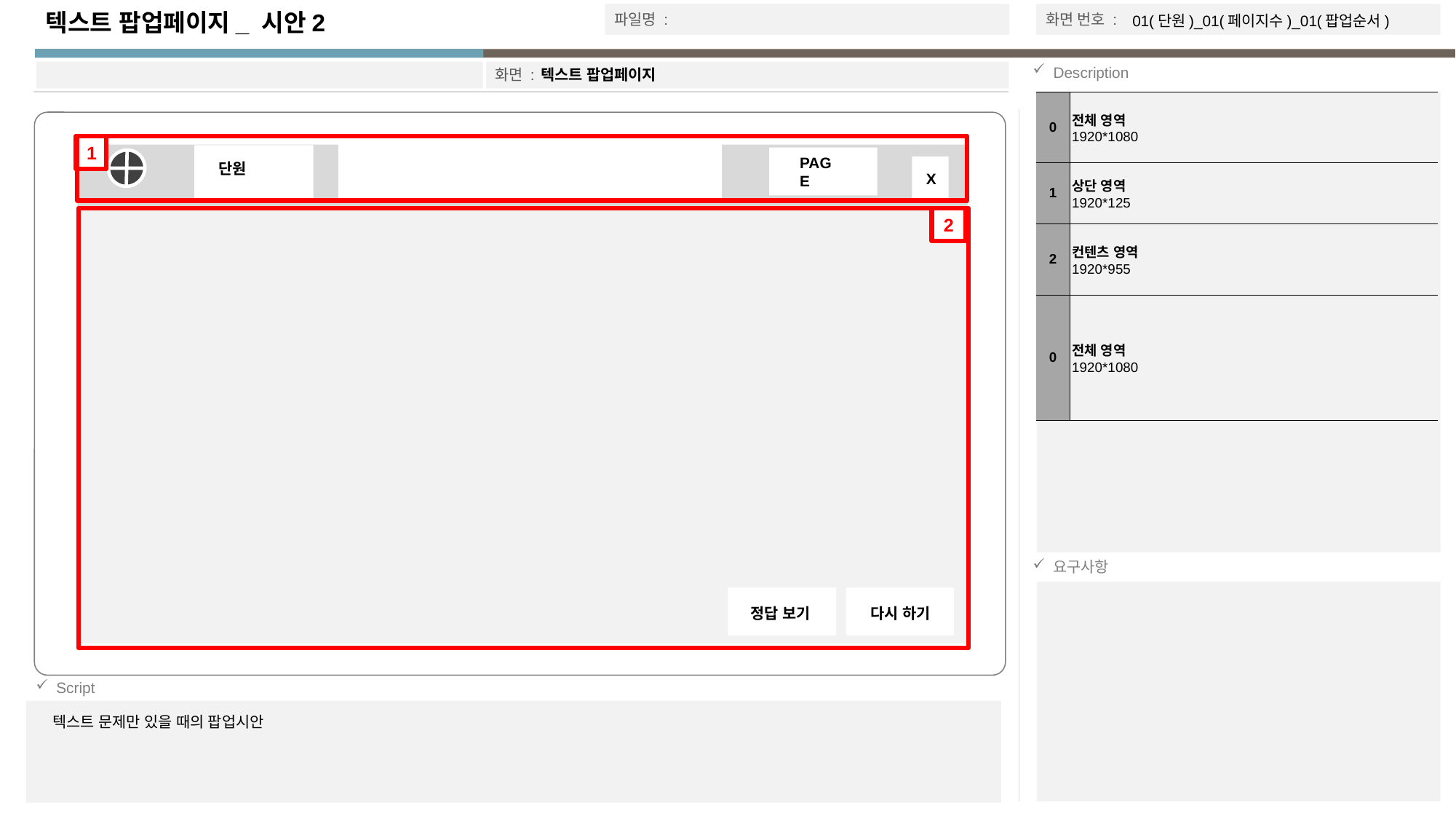

텍스트 팝업페이지_ 시안2
01(단원)_01(페이지수)_01(팝업순서)

텍스트 팝업페이지
| 0 | 전체 영역 1920\*1080 |
| --- | --- |
| 1 | 상단 영역 1920\*125 |
| 2 | 컨텐츠 영역 1920\*955 |
| 0 | 전체 영역 1920\*1080 |
1

단원
PAGE

X

2

정답 보기
다시 하기
텍스트 문제만 있을 때의 팝업시안